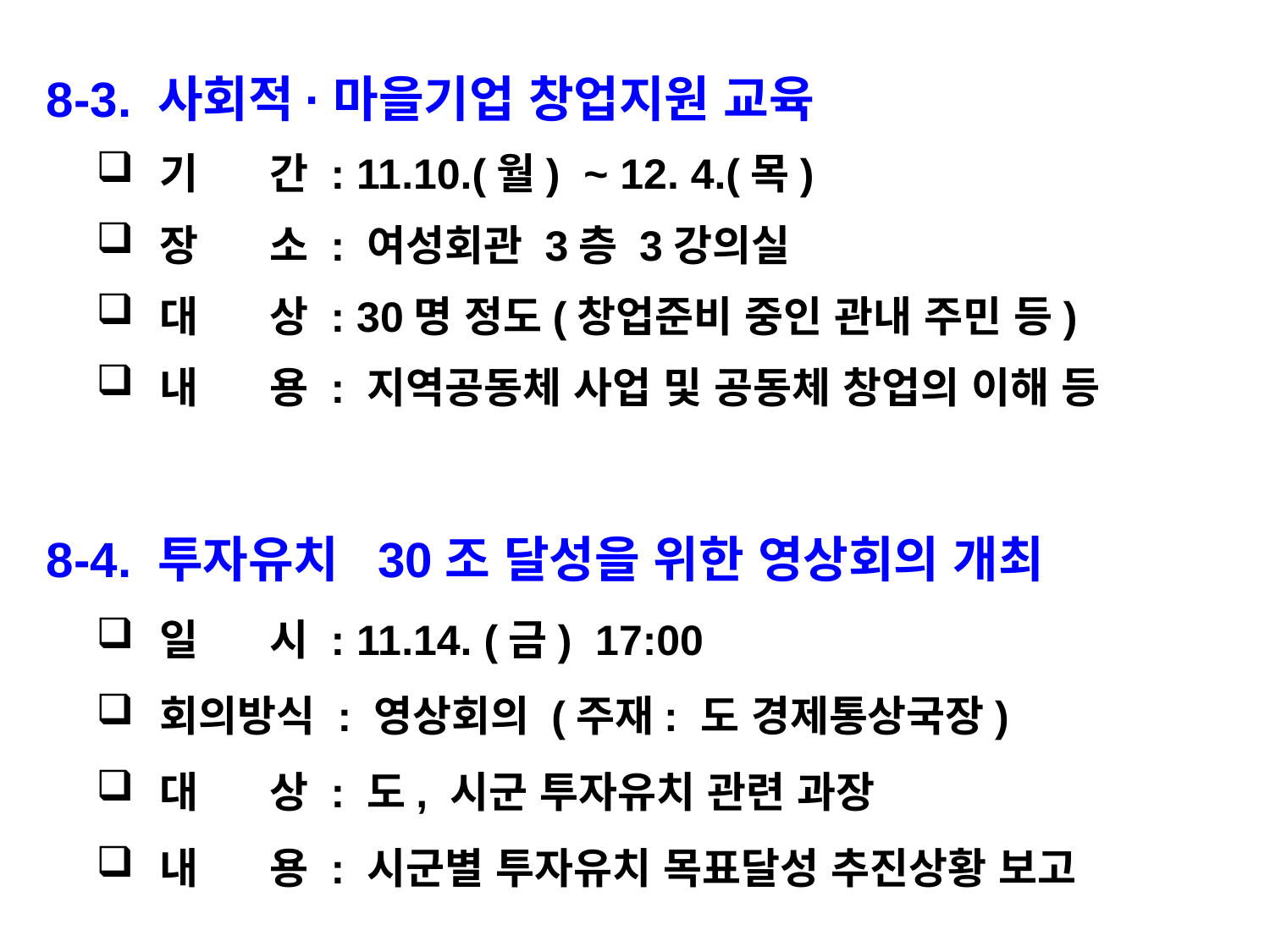

8-3. 사회적·마을기업 창업지원 교육
기      간 : 11.10.(월)  ~ 12. 4.(목)
장      소 : 여성회관 3층 3강의실
대      상 : 30명 정도(창업준비 중인 관내 주민 등)
내      용 : 지역공동체 사업 및 공동체 창업의 이해 등

 8-4. 투자유치  30조 달성을 위한 영상회의 개최
일      시 : 11.14. (금)  17:00
회의방식 : 영상회의 (주재: 도 경제통상국장)
대      상 : 도, 시군 투자유치 관련 과장
내      용 : 시군별 투자유치 목표달성 추진상황 보고